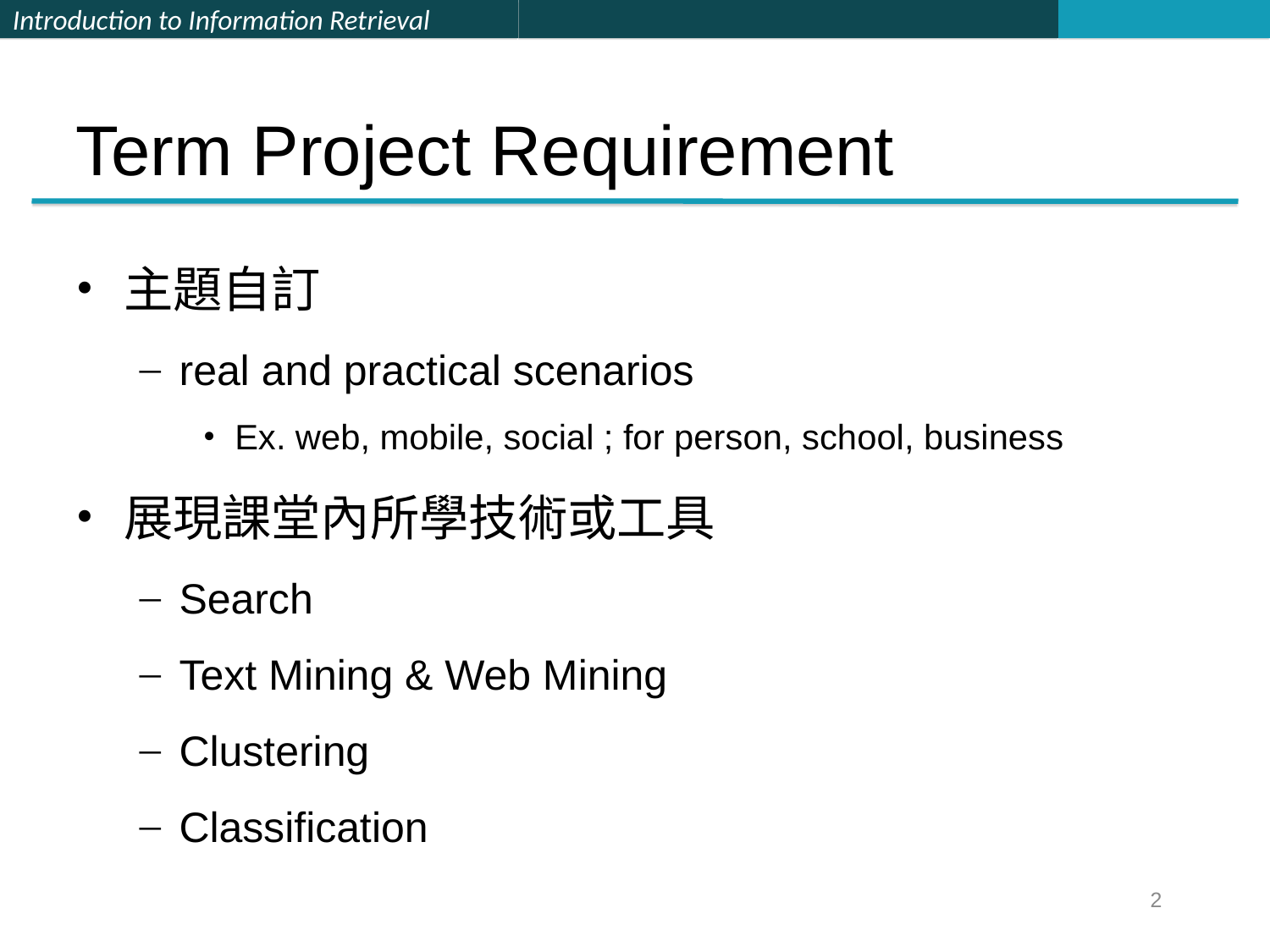

# Term Project Requirement
主題自訂
real and practical scenarios
Ex. web, mobile, social ; for person, school, business
展現課堂內所學技術或工具
Search
Text Mining & Web Mining
Clustering
Classification

2